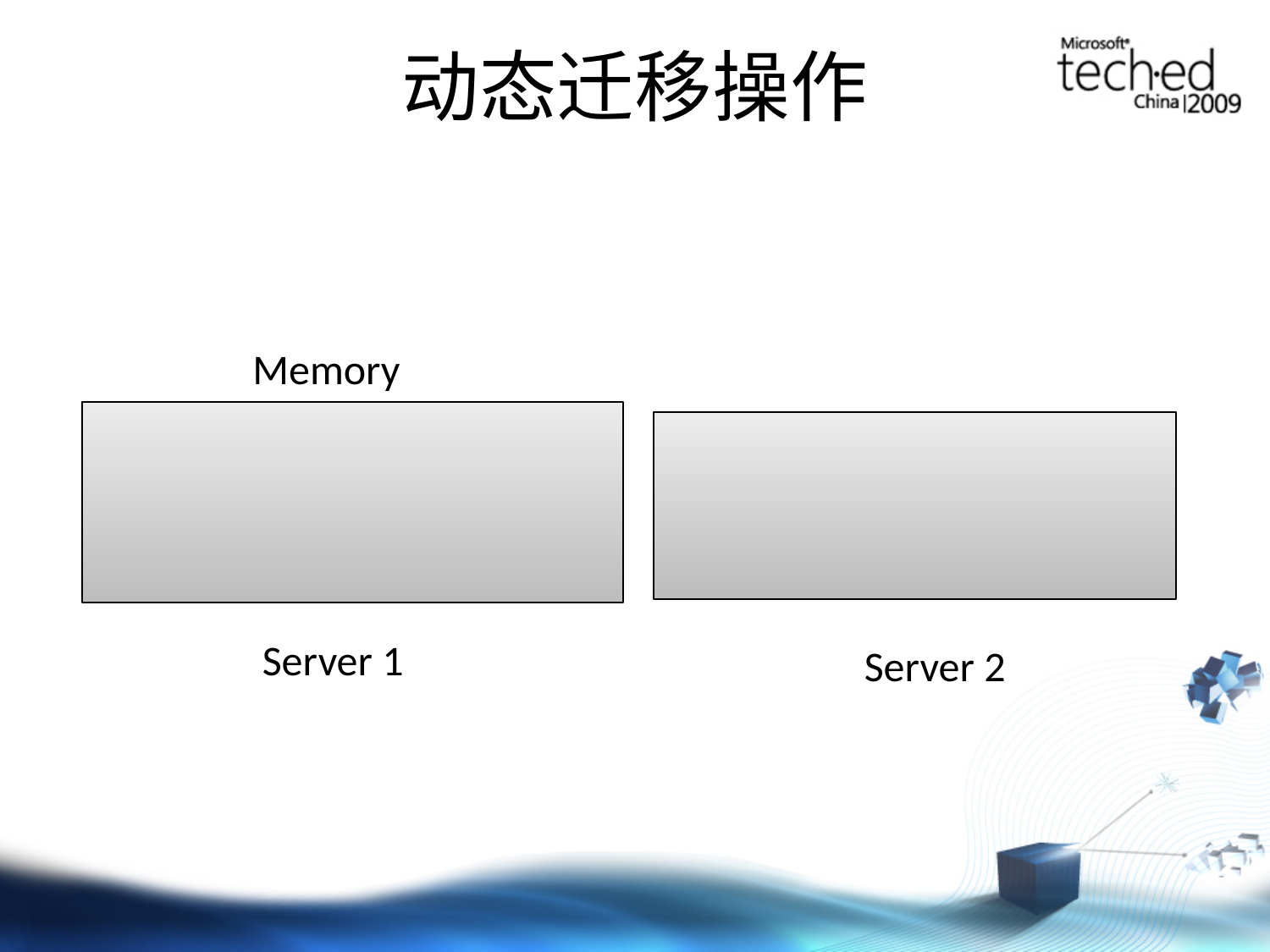

# 动态迁移操作
Memory

Configuration
Configuration
State
State

Server 1
Server 2